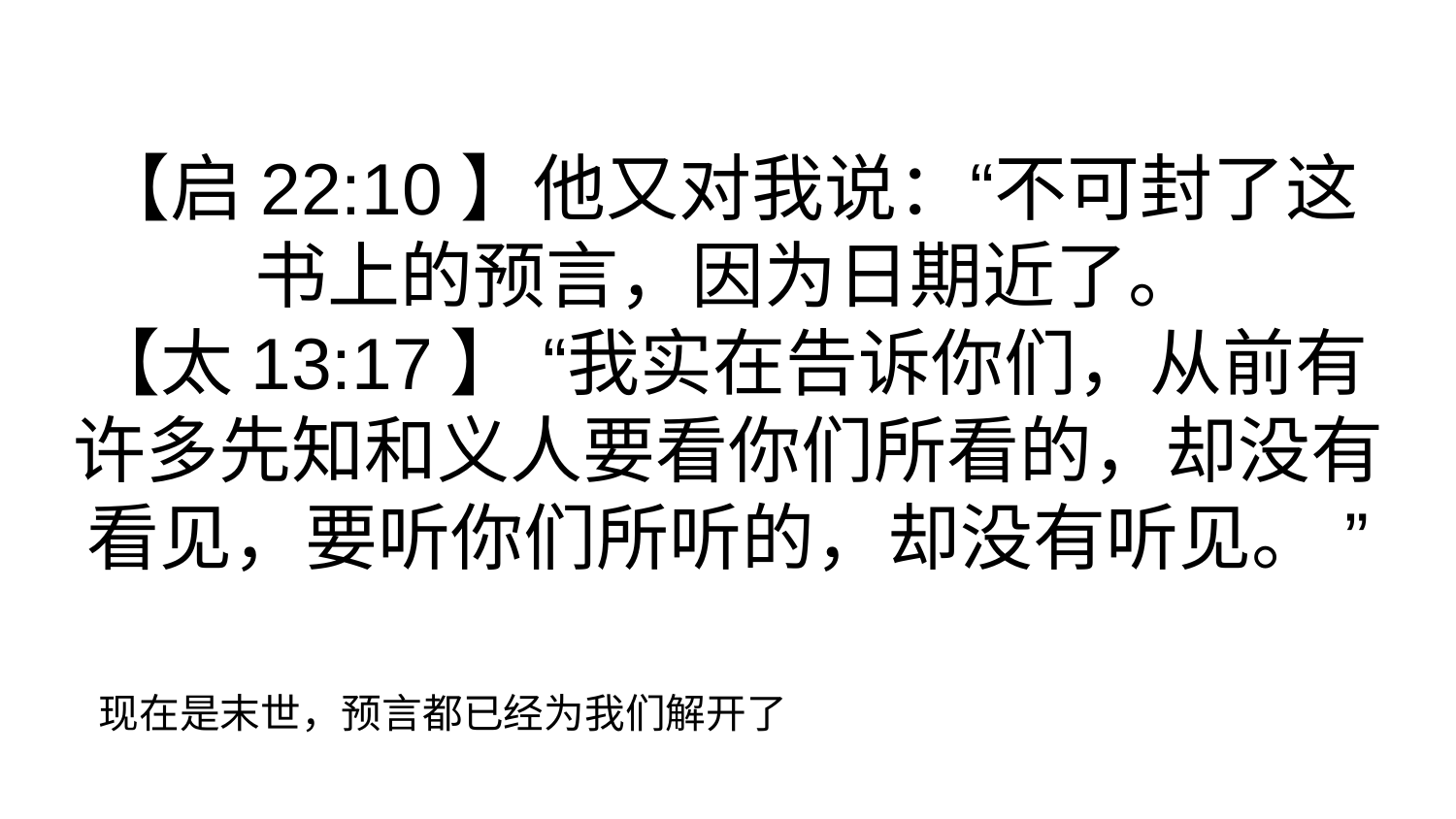

# 【启22:10】他又对我说：“不可封了这书上的预言，因为日期近了。 【太13:17】 “我实在告诉你们，从前有许多先知和义人要看你们所看的，却没有看见，要听你们所听的，却没有听见。 ”
现在是末世，预言都已经为我们解开了